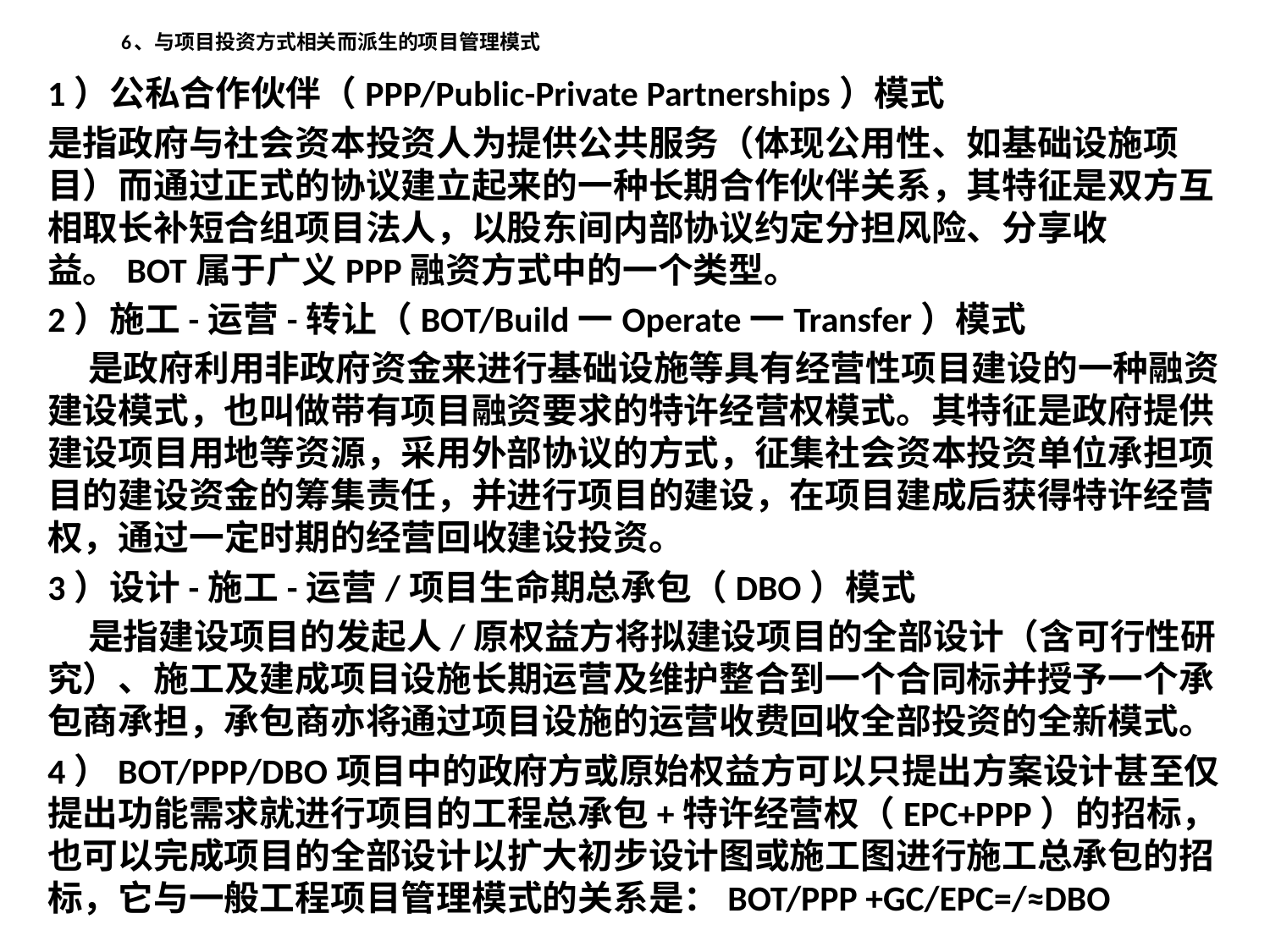

# 6、与项目投资方式相关而派生的项目管理模式
1）公私合作伙伴（PPP/Public-Private Partnerships）模式
是指政府与社会资本投资人为提供公共服务（体现公用性、如基础设施项目）而通过正式的协议建立起来的一种长期合作伙伴关系，其特征是双方互相取长补短合组项目法人，以股东间内部协议约定分担风险、分享收益。BOT属于广义PPP融资方式中的一个类型。
2）施工-运营-转让（BOT/Build一Operate一Transfer）模式
    是政府利用非政府资金来进行基础设施等具有经营性项目建设的一种融资建设模式，也叫做带有项目融资要求的特许经营权模式。其特征是政府提供建设项目用地等资源，采用外部协议的方式，征集社会资本投资单位承担项目的建设资金的筹集责任，并进行项目的建设，在项目建成后获得特许经营权，通过一定时期的经营回收建设投资。
3）设计-施工-运营/项目生命期总承包（DBO）模式
    是指建设项目的发起人/原权益方将拟建设项目的全部设计（含可行性研究）、施工及建成项目设施长期运营及维护整合到一个合同标并授予一个承包商承担，承包商亦将通过项目设施的运营收费回收全部投资的全新模式。
4）BOT/PPP/DBO项目中的政府方或原始权益方可以只提出方案设计甚至仅提出功能需求就进行项目的工程总承包+特许经营权（EPC+PPP）的招标，也可以完成项目的全部设计以扩大初步设计图或施工图进行施工总承包的招标，它与一般工程项目管理模式的关系是：BOT/PPP +GC/EPC=/≈DBO